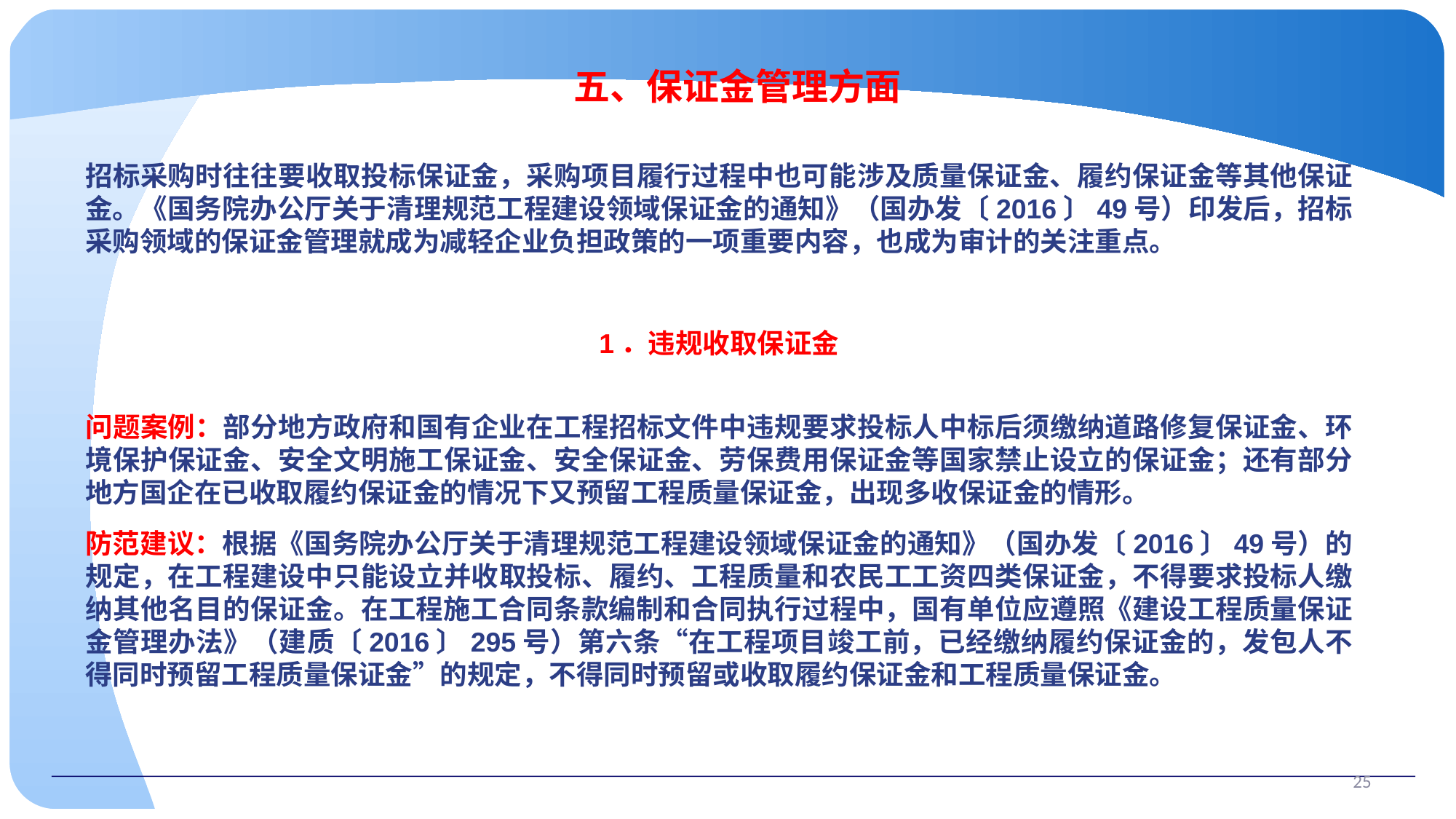

五、保证金管理方面

招标采购时往往要收取投标保证金，采购项目履行过程中也可能涉及质量保证金、履约保证金等其他保证金。《国务院办公厅关于清理规范工程建设领域保证金的通知》（国办发〔2016〕49号）印发后，招标采购领域的保证金管理就成为减轻企业负担政策的一项重要内容，也成为审计的关注重点。

1．违规收取保证金
问题案例：部分地方政府和国有企业在工程招标文件中违规要求投标人中标后须缴纳道路修复保证金、环境保护保证金、安全文明施工保证金、安全保证金、劳保费用保证金等国家禁止设立的保证金；还有部分地方国企在已收取履约保证金的情况下又预留工程质量保证金，出现多收保证金的情形。
防范建议：根据《国务院办公厅关于清理规范工程建设领域保证金的通知》（国办发〔2016〕49号）的规定，在工程建设中只能设立并收取投标、履约、工程质量和农民工工资四类保证金，不得要求投标人缴纳其他名目的保证金。在工程施工合同条款编制和合同执行过程中，国有单位应遵照《建设工程质量保证金管理办法》（建质〔2016〕295号）第六条“在工程项目竣工前，已经缴纳履约保证金的，发包人不得同时预留工程质量保证金”的规定，不得同时预留或收取履约保证金和工程质量保证金。

25